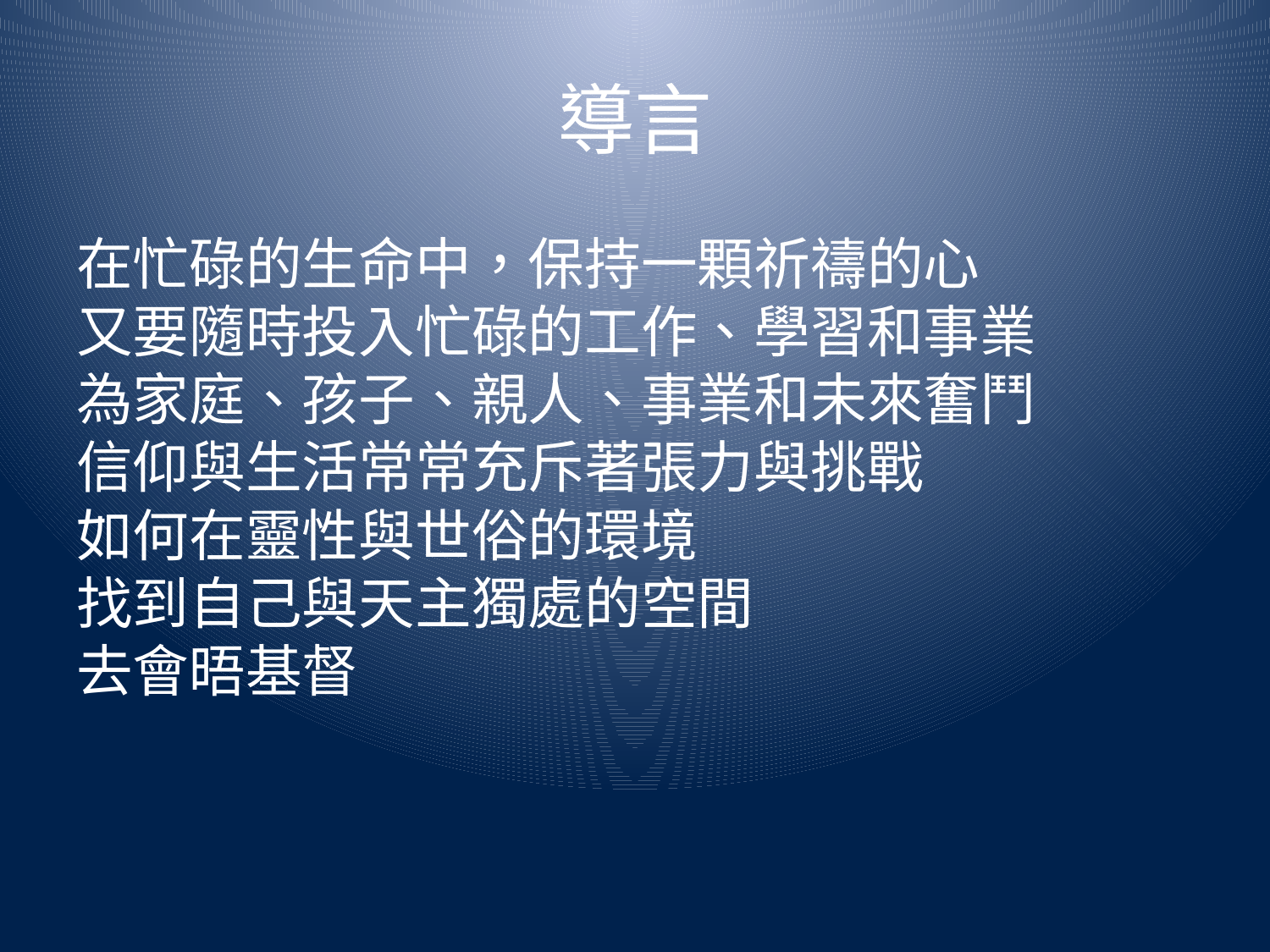

# 導言
在忙碌的生命中，保持一顆祈禱的心
又要隨時投入忙碌的工作、學習和事業
為家庭、孩子、親人、事業和未來奮鬥
信仰與生活常常充斥著張力與挑戰
如何在靈性與世俗的環境
找到自己與天主獨處的空間
去會晤基督